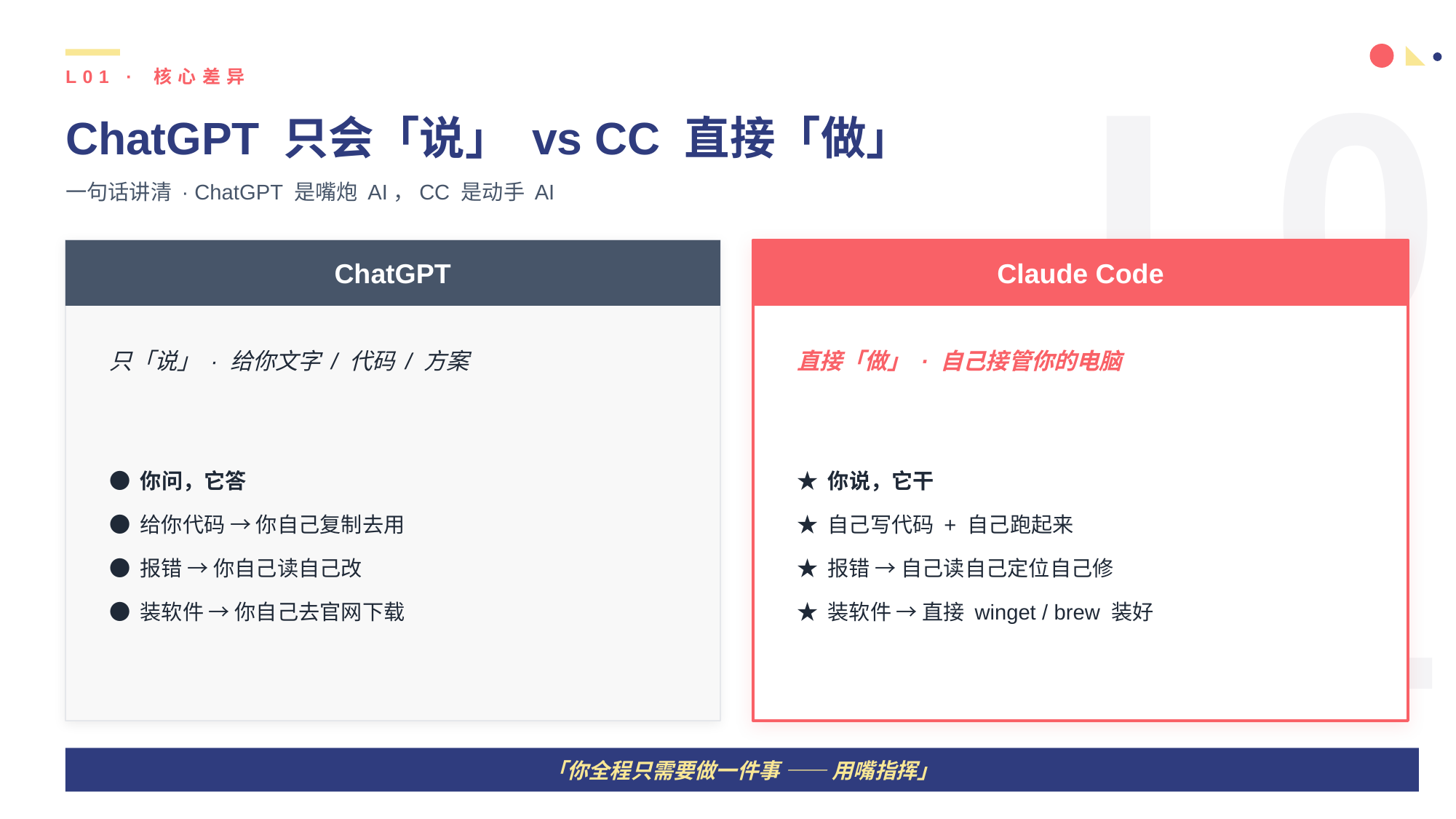

L01

L01 · 核心差异
ChatGPT 只会「说」 vs CC 直接「做」
一句话讲清 · ChatGPT 是嘴炮 AI，CC 是动手 AI

ChatGPT

Claude Code
只「说」 · 给你文字 / 代码 / 方案
直接「做」 · 自己接管你的电脑
● 你问，它答
● 给你代码 → 你自己复制去用
● 报错 → 你自己读自己改
● 装软件 → 你自己去官网下载
★ 你说，它干
★ 自己写代码 + 自己跑起来
★ 报错 → 自己读自己定位自己修
★ 装软件 → 直接 winget / brew 装好

「你全程只需要做一件事 —— 用嘴指挥」